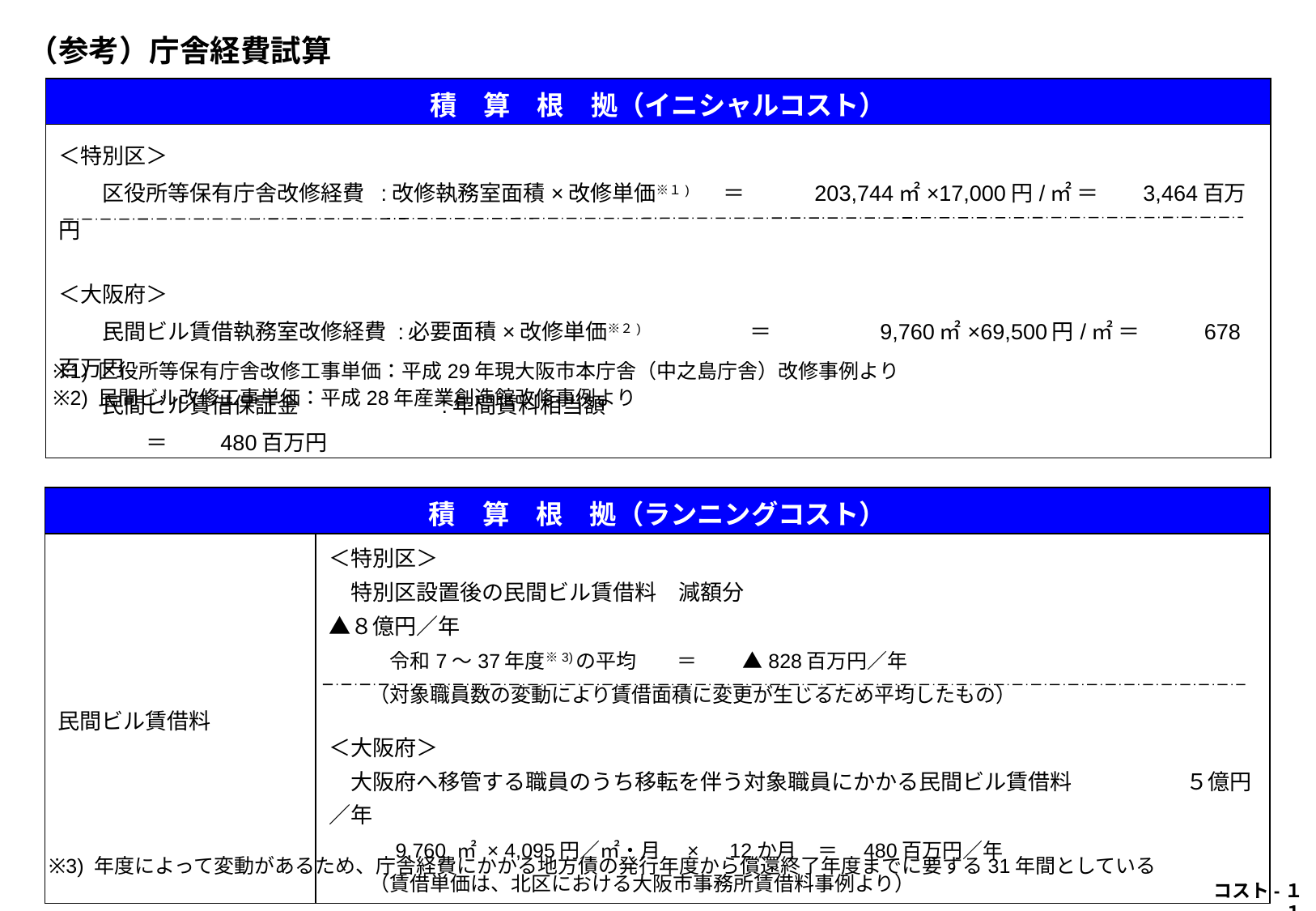

（参考）庁舎経費試算
| 積　算　根　拠（イニシャルコスト） |
| --- |
| ＜特別区＞ 　　区役所等保有庁舎改修経費 :改修執務室面積×改修単価※１)　　 ＝ 　　　　203,744㎡×17,000円/㎡ ＝ 　 3,464百万円 ＜大阪府＞ 　　民間ビル賃借執務室改修経費 :必要面積×改修単価※２) 　　　　 　 　　＝ 　　　 　　 9,760㎡×69,500円/㎡ ＝ 　 　678百万円 　　民間ビル賃借保証金 　　　　　　:年間賃料相当額　　　　　　　　　　 　　　 　　 　　　 　　　　　　　　　　　　　　　　＝ 　 480百万円 |

※1) 区役所等保有庁舎改修工事単価：平成29年現大阪市本庁舎（中之島庁舎）改修事例より
※2) 民間ビル改修工事単価：平成28年産業創造館改修事例より
| 積　算　根　拠（ランニングコスト） |  |
| --- | --- |
| 民間ビル賃借料 | ＜特別区＞ 　特別区設置後の民間ビル賃借料　減額分　　　　　　　　　　　　　　　　　　　　　　 　▲８億円／年 　　　令和7～37年度※3)の平均　　＝ 　　▲828百万円／年 　　（対象職員数の変動により賃借面積に変更が生じるため平均したもの） ＜大阪府＞ 　大阪府へ移管する職員のうち移転を伴う対象職員にかかる民間ビル賃借料　　　　 　５億円／年 　　　9,760 ㎡ × 4,095円／㎡・月　×　12か月　＝　480百万円／年 　　（賃借単価は、北区における大阪市事務所賃借料事例より） |

※3) 年度によって変動があるため、庁舎経費にかかる地方債の発行年度から償還終了年度までに要する31年間としている
 コスト-１１